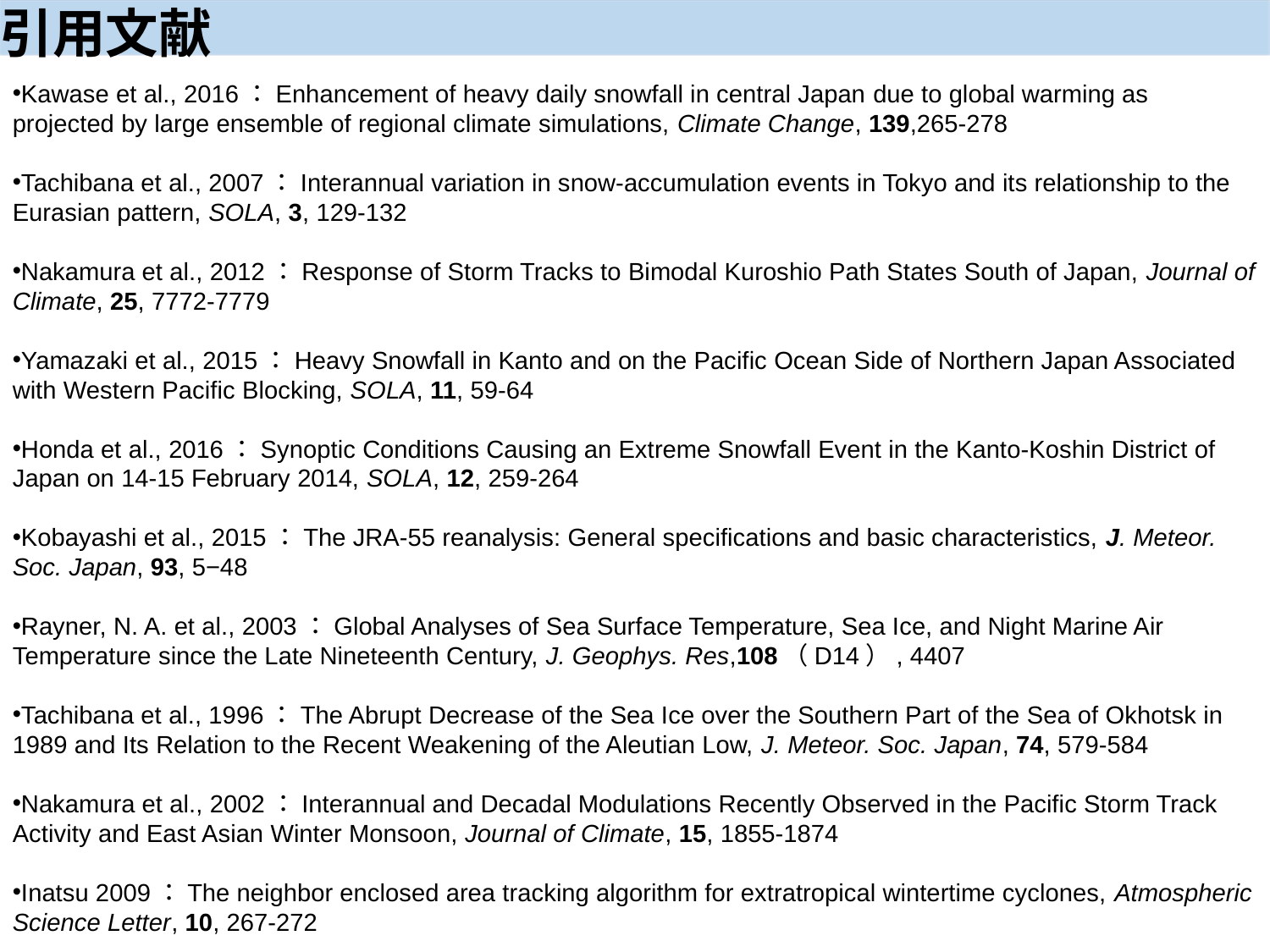

引用文献
Kawase et al., 2016：Enhancement of heavy daily snowfall in central Japan due to global warming as projected by large ensemble of regional climate simulations, Climate Change, 139,265-278

Tachibana et al., 2007：Interannual variation in snow-accumulation events in Tokyo and its relationship to the Eurasian pattern, SOLA, 3, 129-132

Nakamura et al., 2012：Response of Storm Tracks to Bimodal Kuroshio Path States South of Japan, Journal of Climate, 25, 7772-7779

Yamazaki et al., 2015：Heavy Snowfall in Kanto and on the Pacific Ocean Side of Northern Japan Associated with Western Pacific Blocking, SOLA, 11, 59-64

Honda et al., 2016：Synoptic Conditions Causing an Extreme Snowfall Event in the Kanto-Koshin District of Japan on 14-15 February 2014, SOLA, 12, 259-264

Kobayashi et al., 2015：The JRA-55 reanalysis: General specifications and basic characteristics, J. Meteor. Soc. Japan, 93, 5−48

Rayner, N. A. et al., 2003：Global Analyses of Sea Surface Temperature, Sea Ice, and Night Marine Air Temperature since the Late Nineteenth Century, J. Geophys. Res,108（D14）, 4407

Tachibana et al., 1996：The Abrupt Decrease of the Sea Ice over the Southern Part of the Sea of Okhotsk in 1989 and Its Relation to the Recent Weakening of the Aleutian Low, J. Meteor. Soc. Japan, 74, 579-584

Nakamura et al., 2002：Interannual and Decadal Modulations Recently Observed in the Pacific Storm Track Activity and East Asian Winter Monsoon, Journal of Climate, 15, 1855-1874

Inatsu 2009：The neighbor enclosed area tracking algorithm for extratropical wintertime cyclones, Atmospheric Science Letter, 10, 267-272